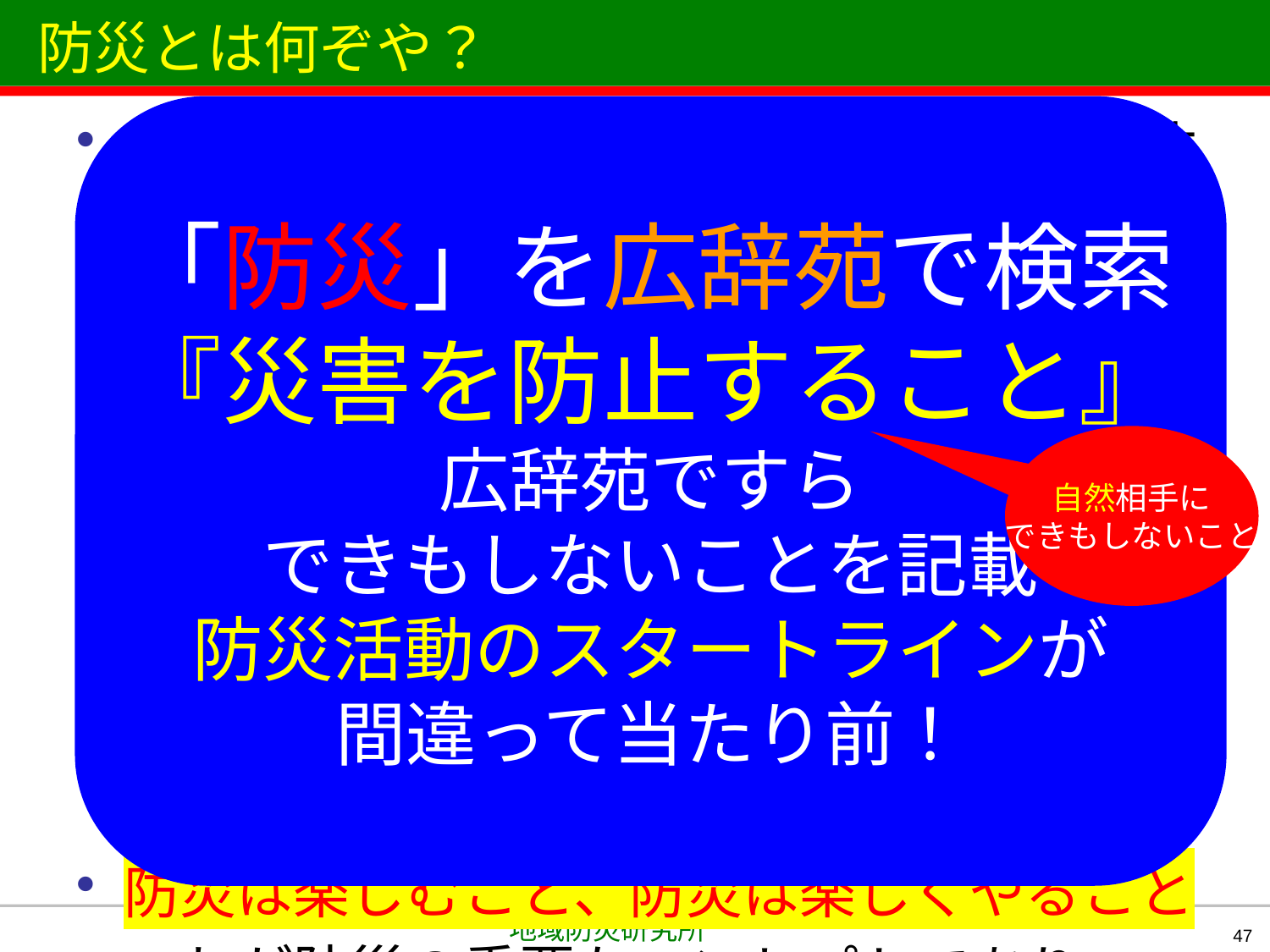

# 防災とは何ぞや？
「防災」を広辞苑で検索
『災害を防止すること』
広辞苑ですら
できもしないことを記載
防災活動のスタートラインが
間違って当たり前！
「防災」とは文字の表す性質、ゴシック体の如く
「ゴツく、堅苦しく、難しく、くそ真面目な」面白くもない活動と思われがち！
しかし！
本日のお話しで
みなさんの頭の中にある「防災のカタチ」が
ほんの少しでも変わることがあれば幸いです
防災は楽しむこと、防災は楽しくやること
これが防災の重要なコンセプトであり
「防災の仕掛け」なのです
防災
防災
自然相手に
できもしないこと